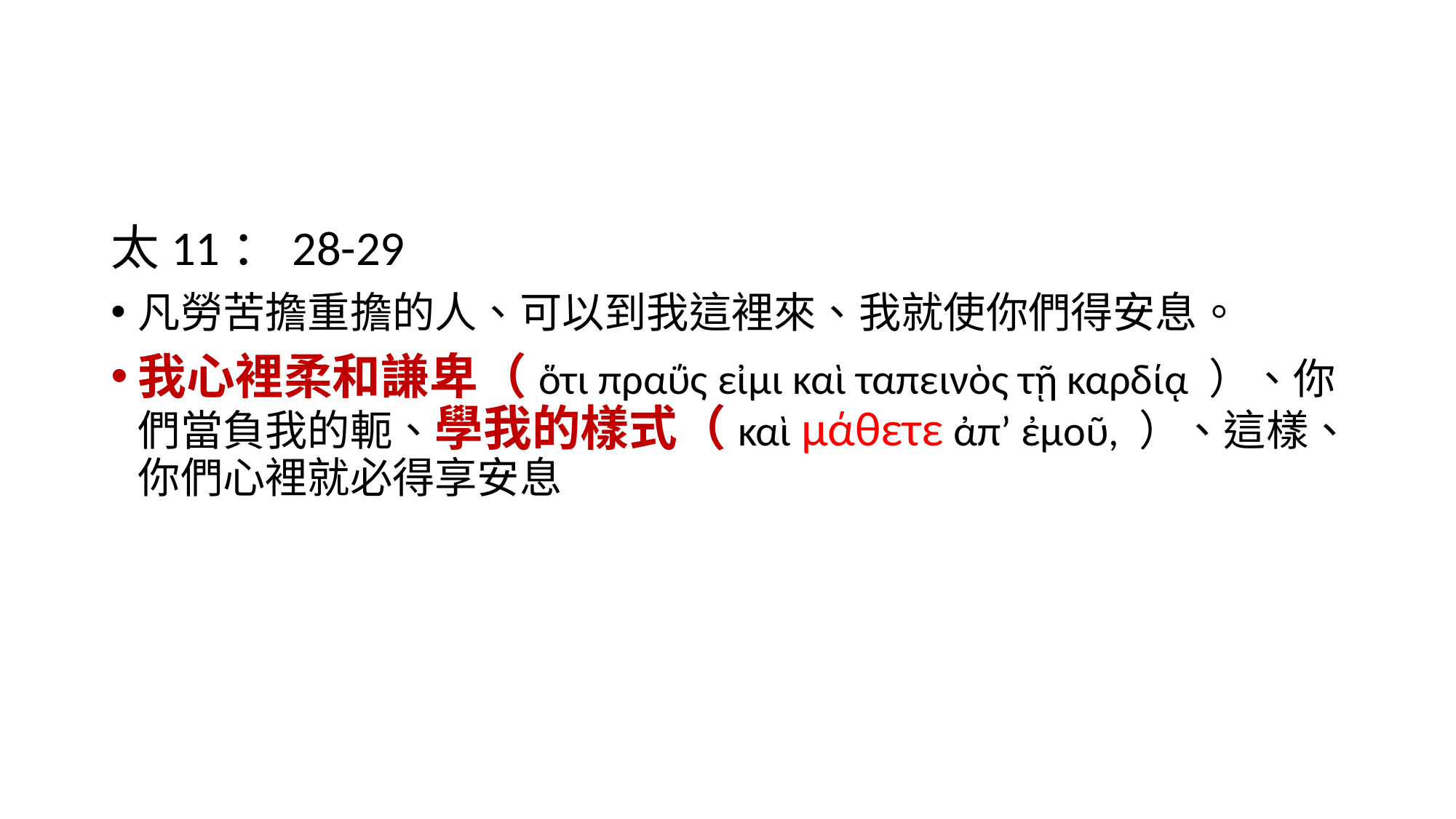

#
太11：28-29
凡勞苦擔重擔的人、可以到我這裡來、我就使你們得安息。
我心裡柔和謙卑（ὅτι πραΰς εἰμι καὶ ταπεινὸς τῇ καρδίᾳ ）、你們當負我的軛、學我的樣式（καὶ μάθετε ἀπʼ ἐμοῦ, ）、這樣、你們心裡就必得享安息